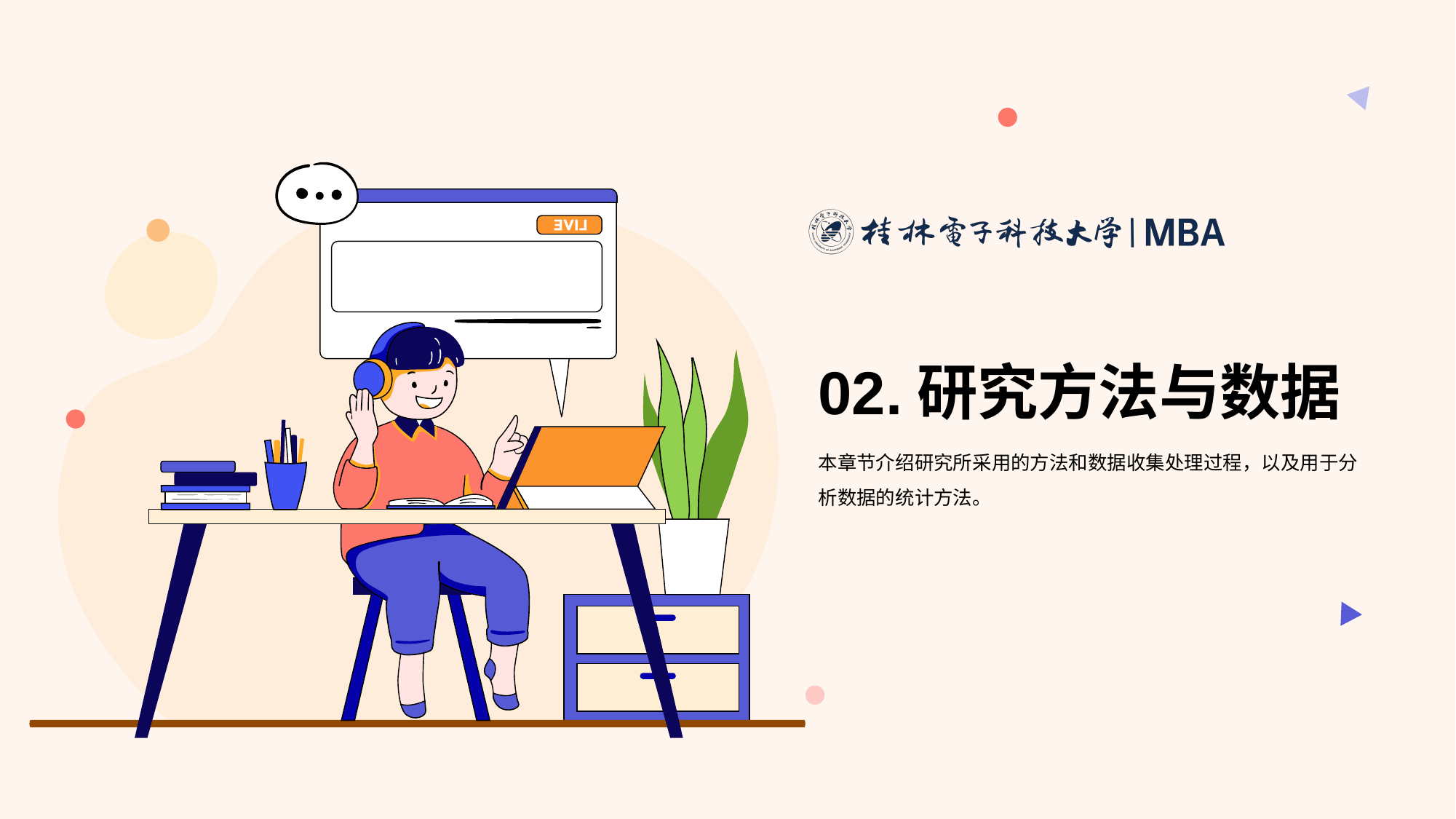

# 02.研究方法与数据
本章节介绍研究所采用的方法和数据收集处理过程，以及用于分析数据的统计方法。